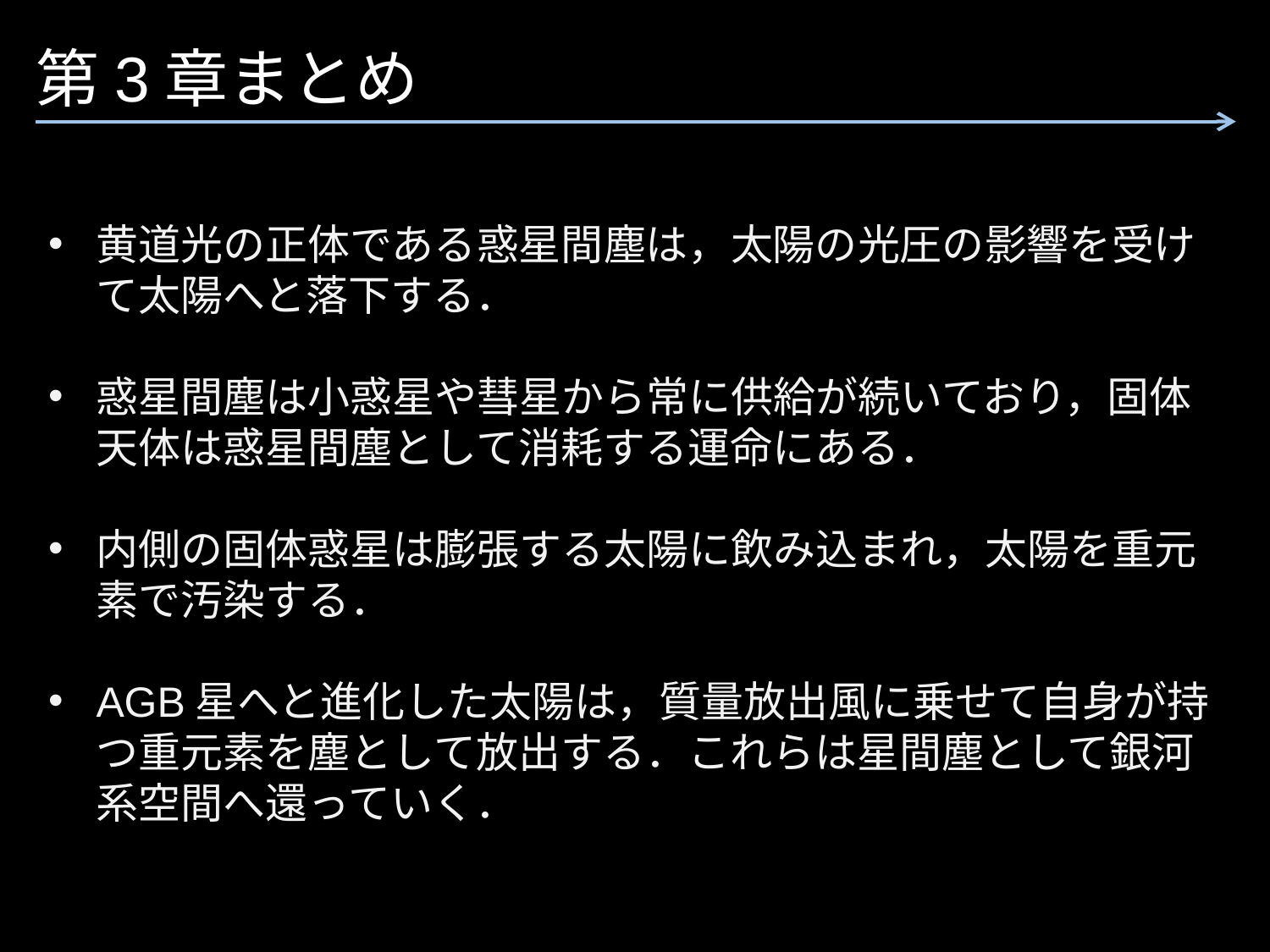

第3章まとめ
黄道光の正体である惑星間塵は，太陽の光圧の影響を受けて太陽へと落下する．

惑星間塵は小惑星や彗星から常に供給が続いており，固体天体は惑星間塵として消耗する運命にある．

内側の固体惑星は膨張する太陽に飲み込まれ，太陽を重元素で汚染する．

AGB星へと進化した太陽は，質量放出風に乗せて自身が持つ重元素を塵として放出する．これらは星間塵として銀河系空間へ還っていく．